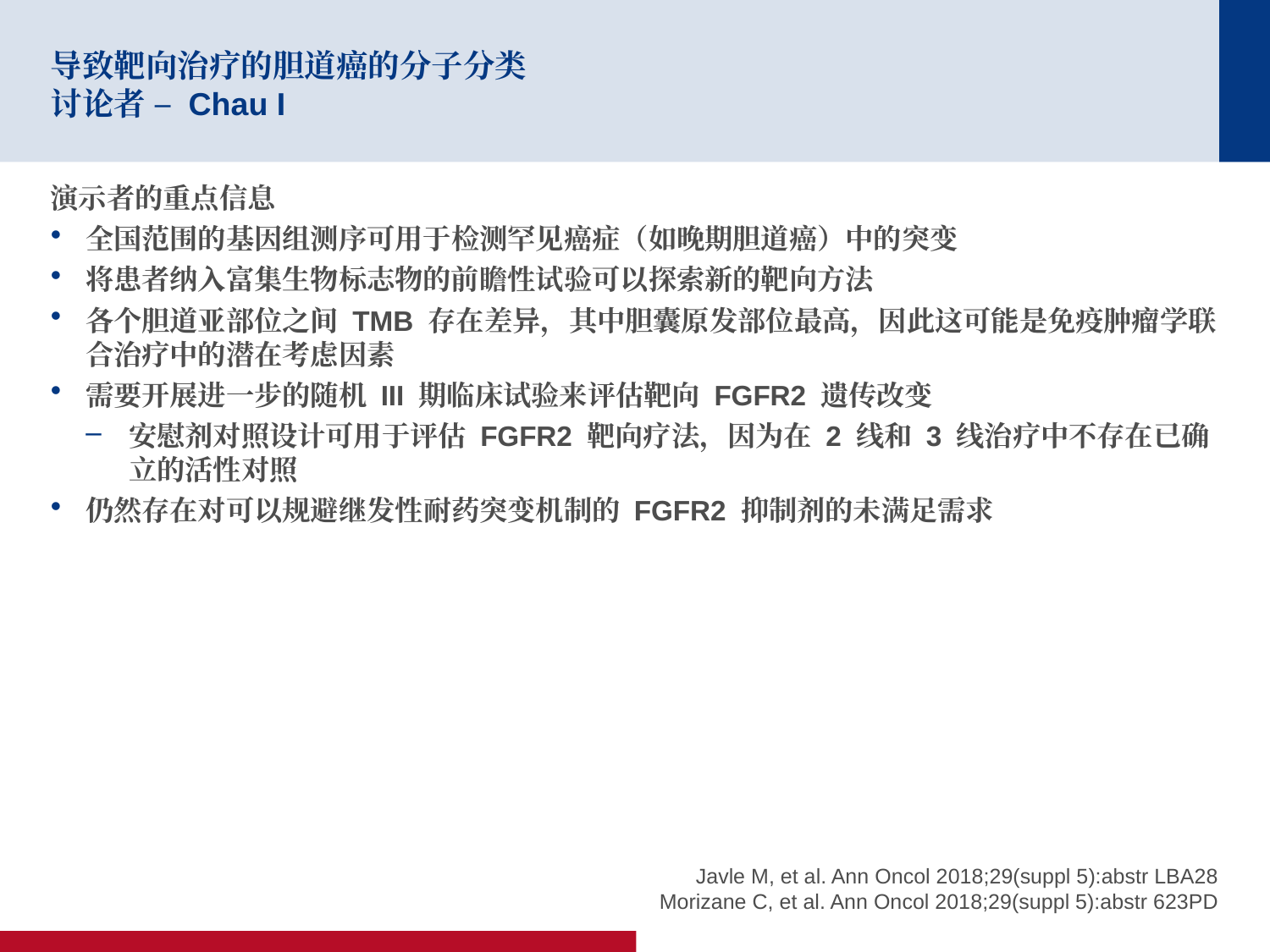

# 导致靶向治疗的胆道癌的分子分类 讨论者 – Chau I
演示者的重点信息
全国范围的基因组测序可用于检测罕见癌症（如晚期胆道癌）中的突变
将患者纳入富集生物标志物的前瞻性试验可以探索新的靶向方法
各个胆道亚部位之间 TMB 存在差异，其中胆囊原发部位最高，因此这可能是免疫肿瘤学联合治疗中的潜在考虑因素
需要开展进一步的随机 III 期临床试验来评估靶向 FGFR2 遗传改变
安慰剂对照设计可用于评估 FGFR2 靶向疗法，因为在 2 线和 3 线治疗中不存在已确立的活性对照
仍然存在对可以规避继发性耐药突变机制的 FGFR2 抑制剂的未满足需求
Javle M, et al. Ann Oncol 2018;29(suppl 5):abstr LBA28
Morizane C, et al. Ann Oncol 2018;29(suppl 5):abstr 623PD